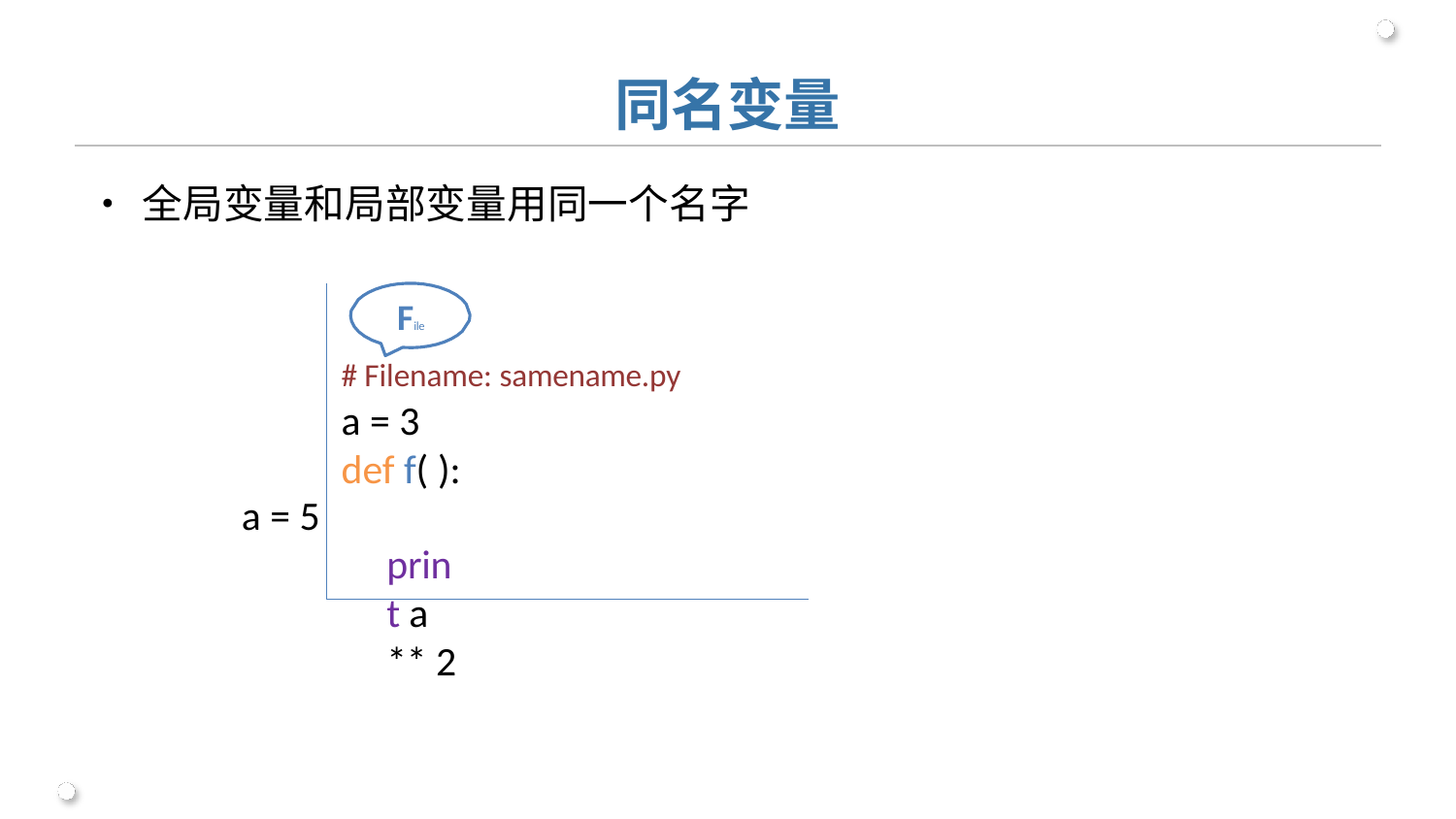

# 同名变量
•	全局变量和局部变量用同一个名字

File
# Filename: samename.py
a = 3  def f( ):
a = 5
print a ** 2